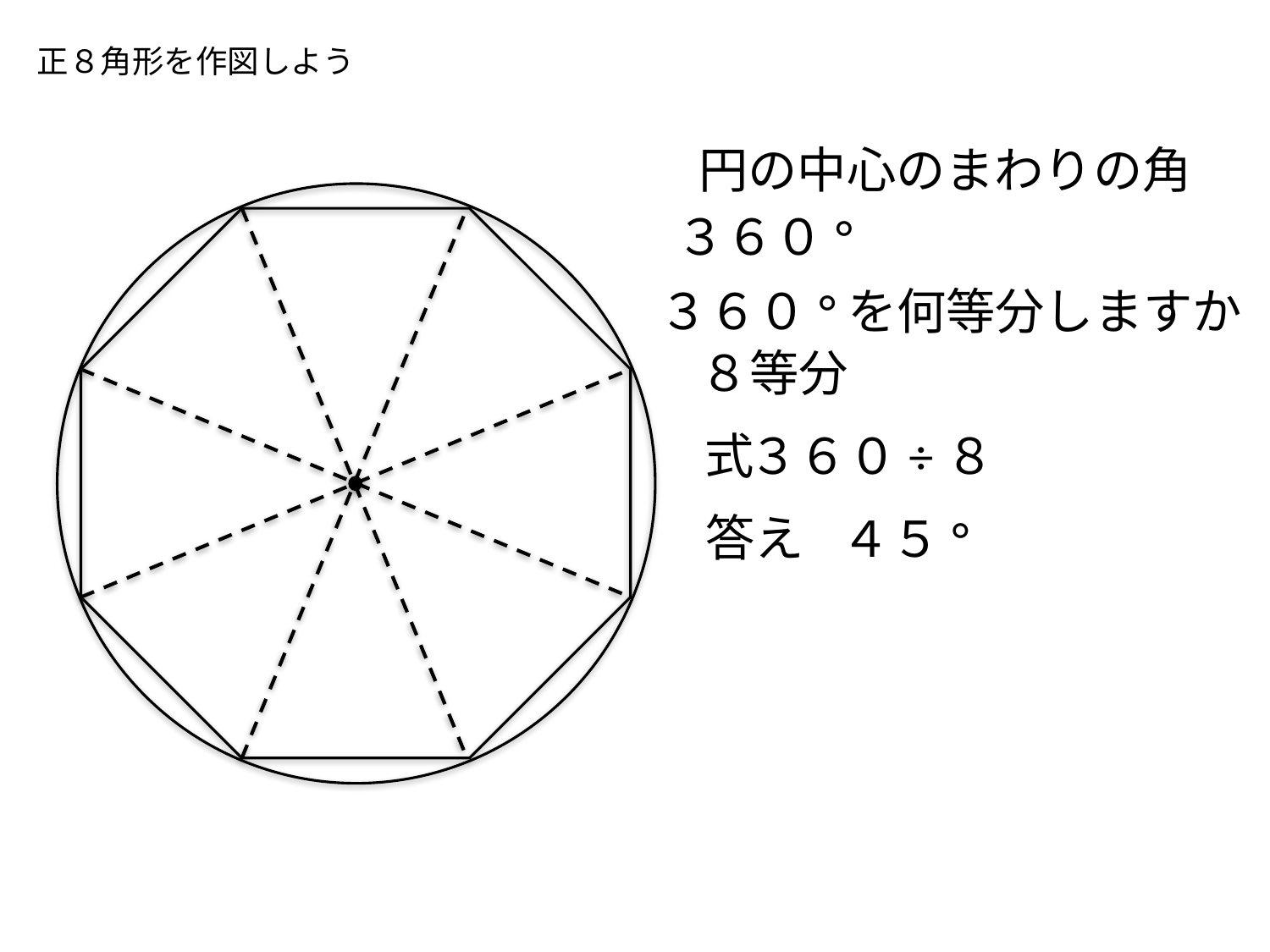

正８角形を作図しよう
円の中心のまわりの角

３６０°

３６０°を何等分しますか
８等分
式
３６０÷８

答え
４５°